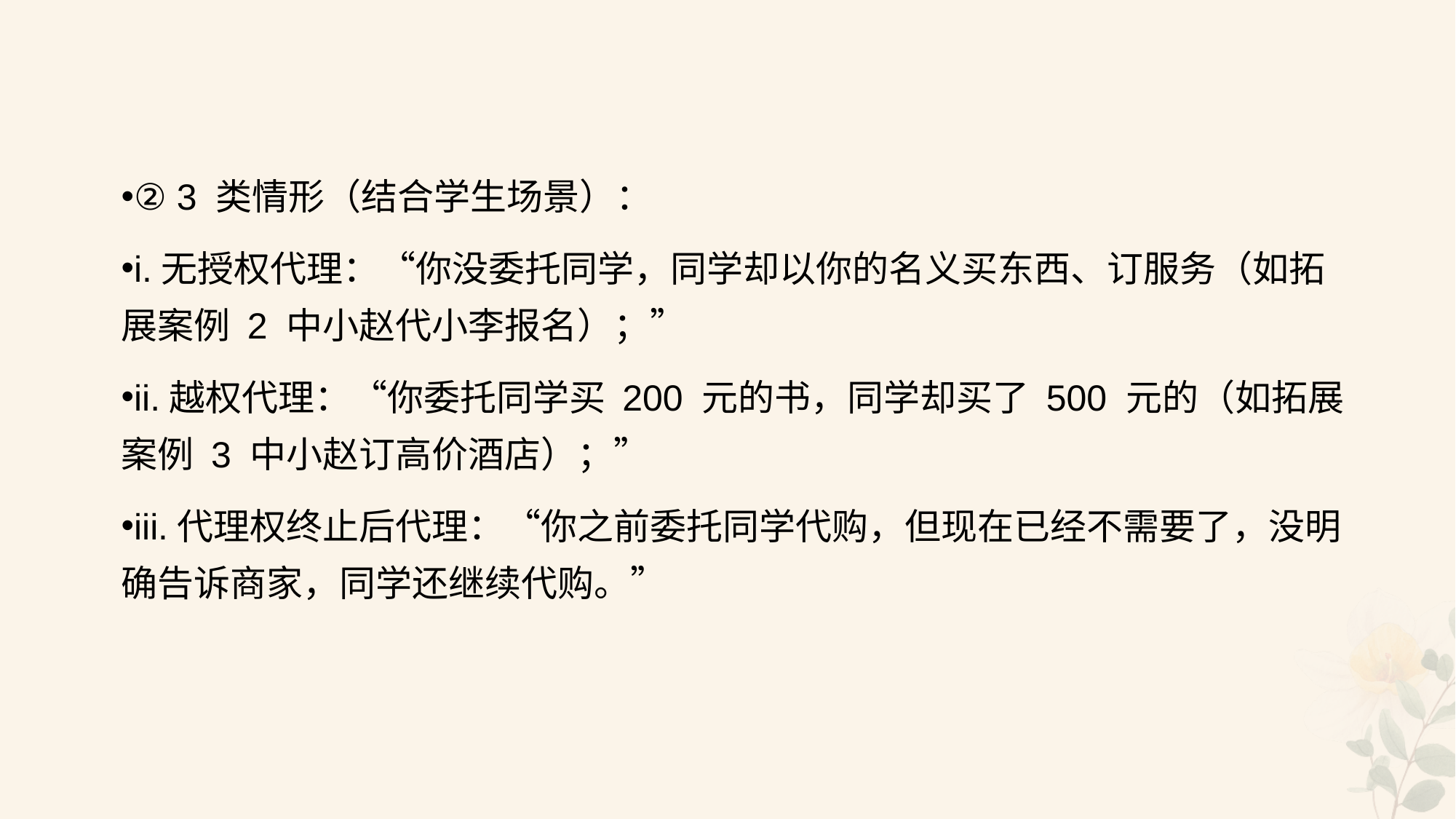

#
② 3 类情形（结合学生场景）：
i.无授权代理：“你没委托同学，同学却以你的名义买东西、订服务（如拓展案例 2 中小赵代小李报名）；”
ii.越权代理：“你委托同学买 200 元的书，同学却买了 500 元的（如拓展案例 3 中小赵订高价酒店）；”
iii.代理权终止后代理：“你之前委托同学代购，但现在已经不需要了，没明确告诉商家，同学还继续代购。”